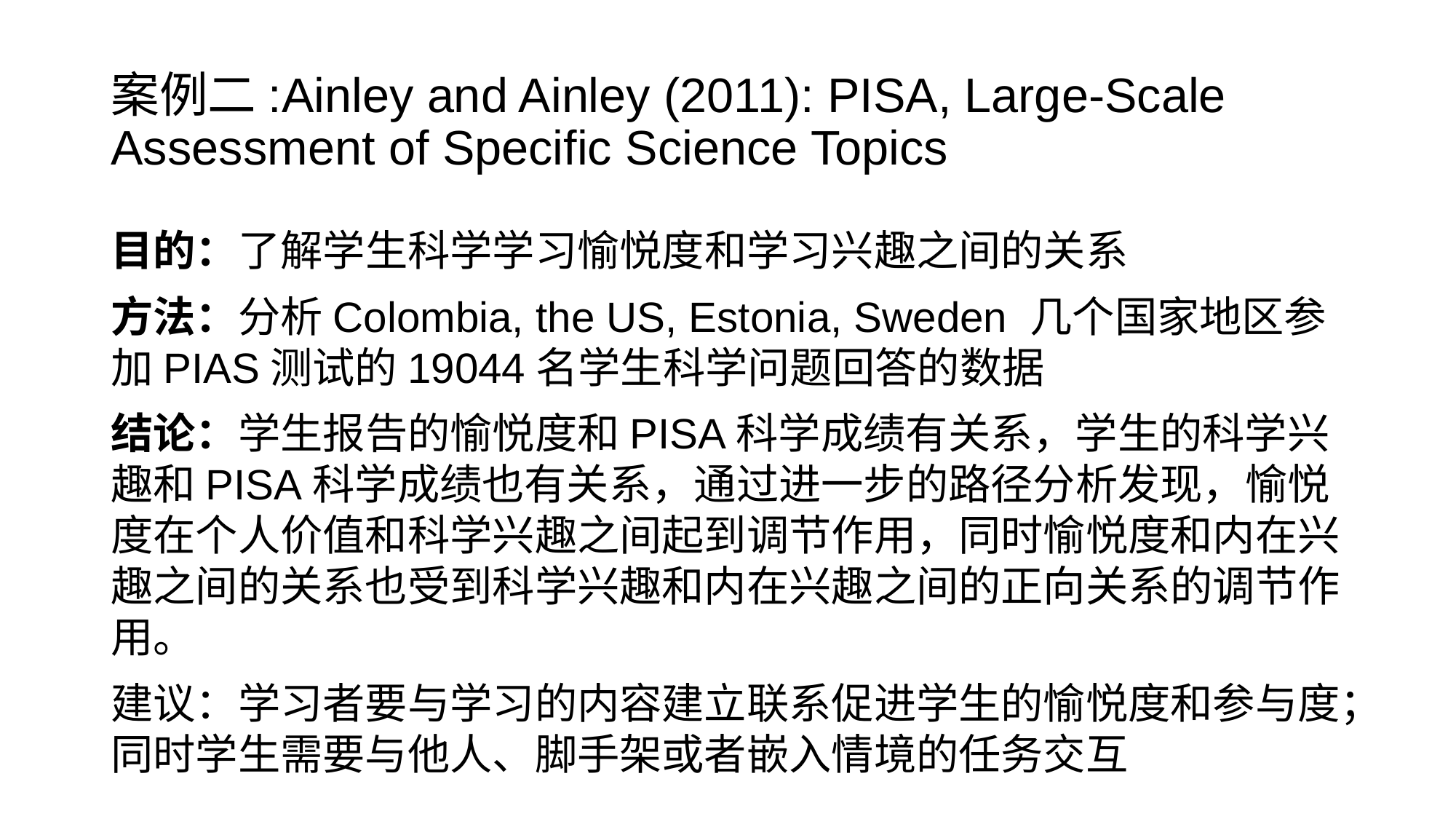

# 案例二:Ainley and Ainley (2011): PISA, Large-Scale Assessment of Specific Science Topics
目的：了解学生科学学习愉悦度和学习兴趣之间的关系
方法：分析Colombia, the US, Estonia, Sweden 几个国家地区参加PIAS测试的19044名学生科学问题回答的数据
结论：学生报告的愉悦度和PISA科学成绩有关系，学生的科学兴趣和PISA科学成绩也有关系，通过进一步的路径分析发现，愉悦度在个人价值和科学兴趣之间起到调节作用，同时愉悦度和内在兴趣之间的关系也受到科学兴趣和内在兴趣之间的正向关系的调节作用。
建议：学习者要与学习的内容建立联系促进学生的愉悦度和参与度；同时学生需要与他人、脚手架或者嵌入情境的任务交互